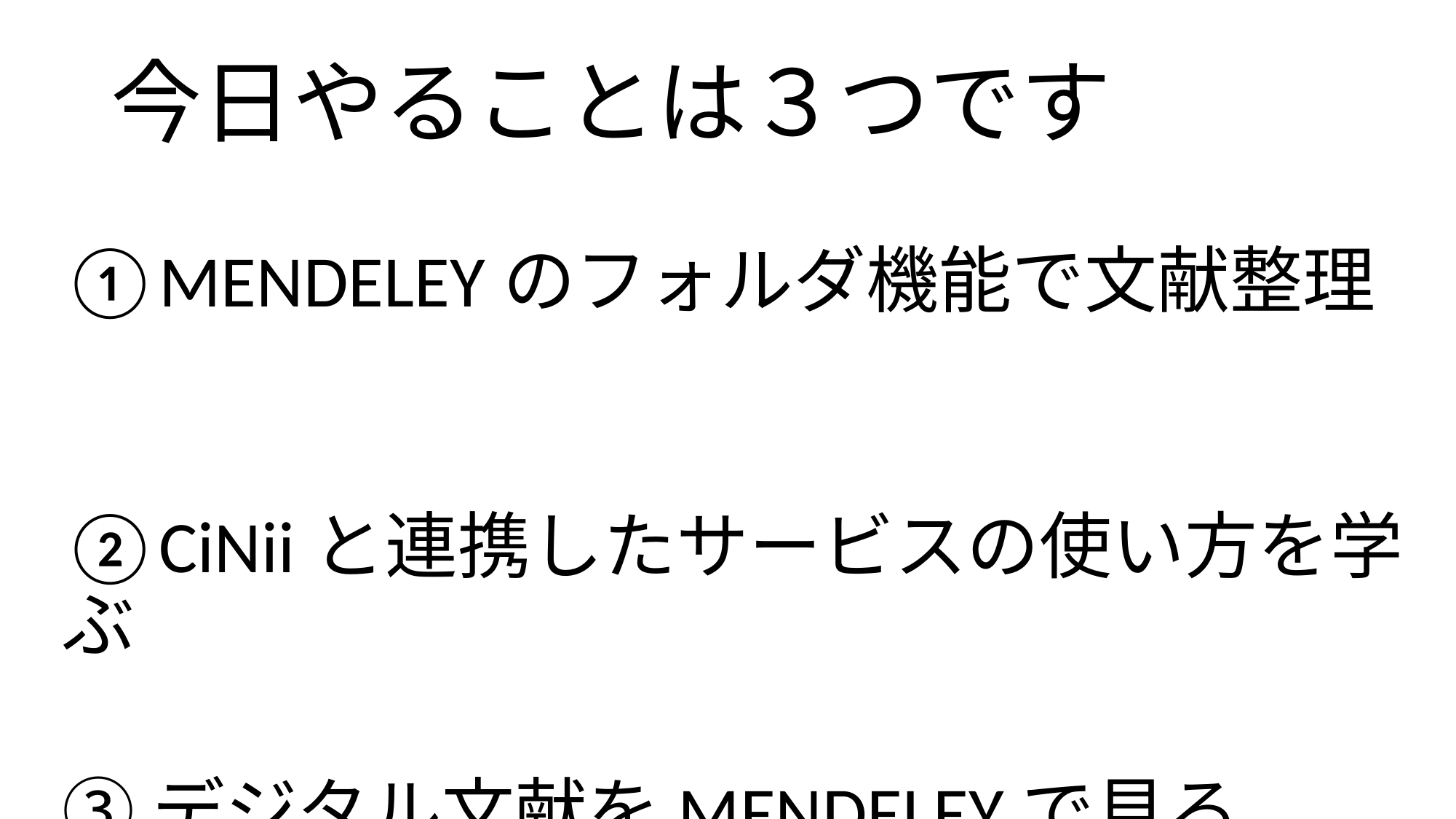

# 今日やることは３つです
①MENDELEYのフォルダ機能で文献整理

②CiNiiと連携したサービスの使い方を学ぶ

③デジタル文献をMENDELEYで見る